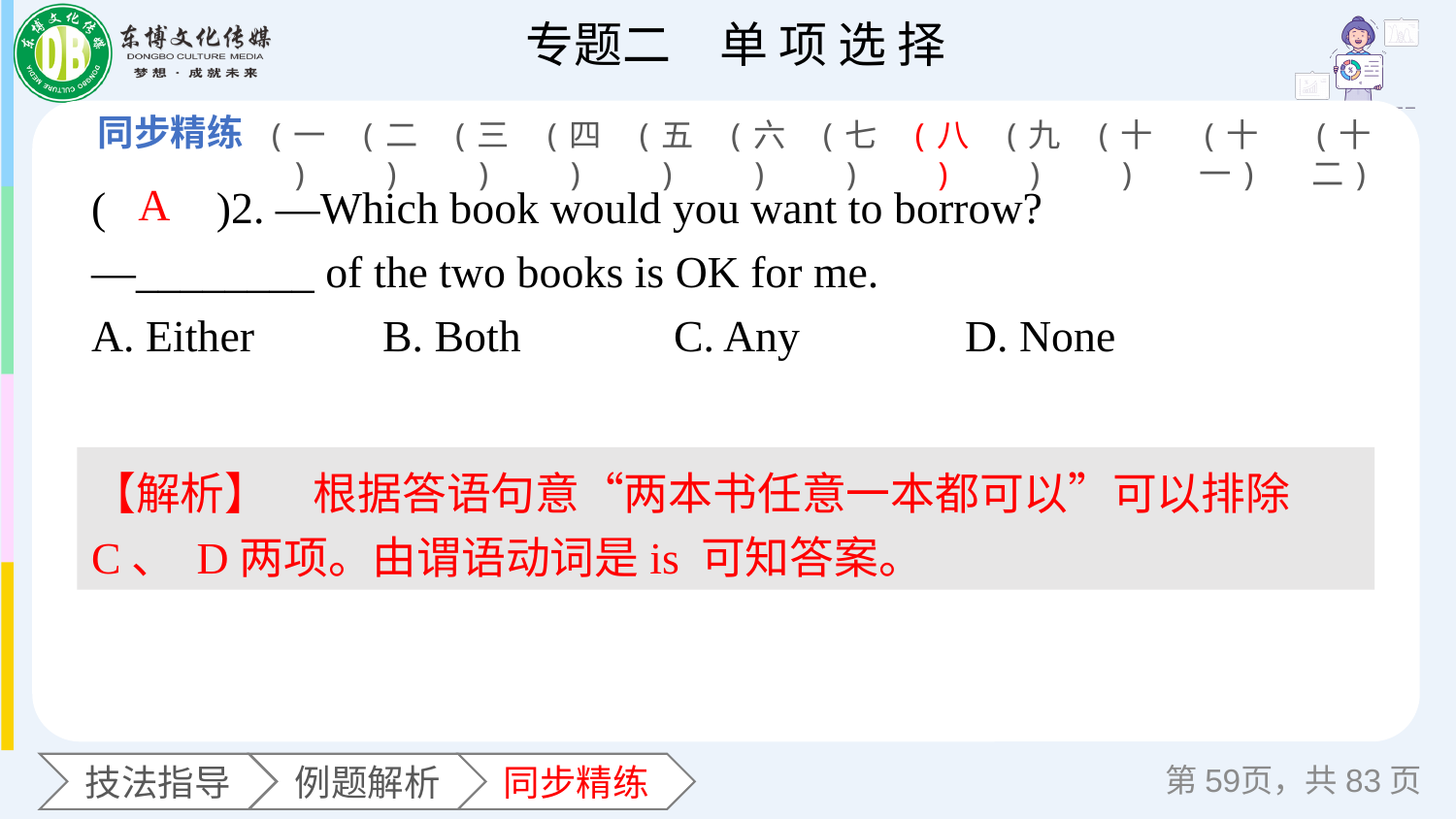

(一)
(二)
(三)
(四)
(五)
(六)
(七)
(八)
(九)
(十)
(十一)
(十二)
(　　)2. —Which book would you want to borrow?
—________ of the two books is OK for me.
A. Either    	B. Both    	C. Any    	D. None
A
【解析】　根据答语句意“两本书任意一本都可以”可以排除C、 D两项。由谓语动词是is 可知答案。
第59页，共83页